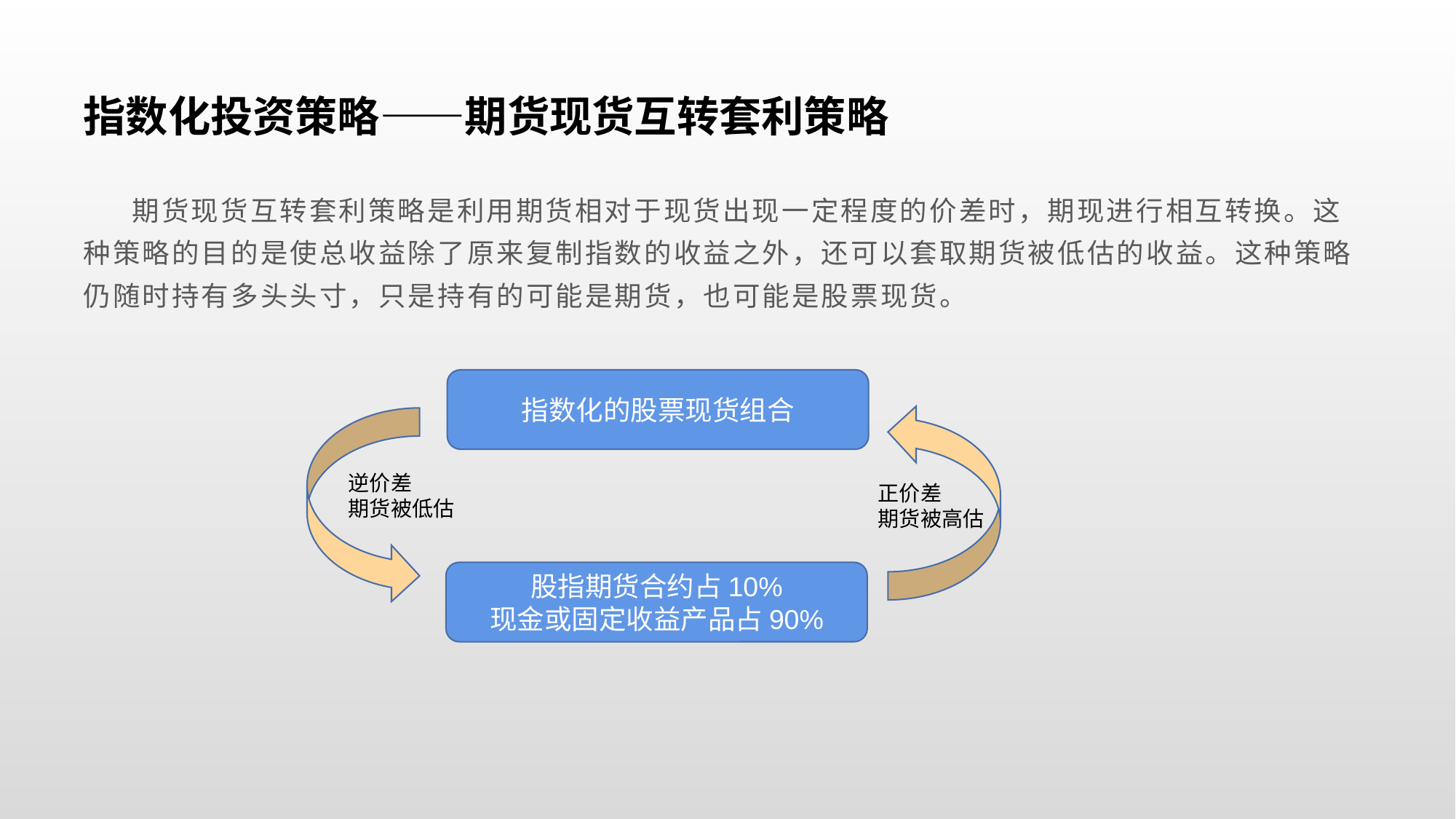

# 指数化投资策略——期货现货互转套利策略
     期货现货互转套利策略是利用期货相对于现货出现一定程度的价差时，期现进行相互转换。这种策略的目的是使总收益除了原来复制指数的收益之外，还可以套取期货被低估的收益。这种策略仍随时持有多头头寸，只是持有的可能是期货，也可能是股票现货。

指数化的股票现货组合

逆价差
期货被低估
正价差
期货被高估
股指期货合约占10%
现金或固定收益产品占90%